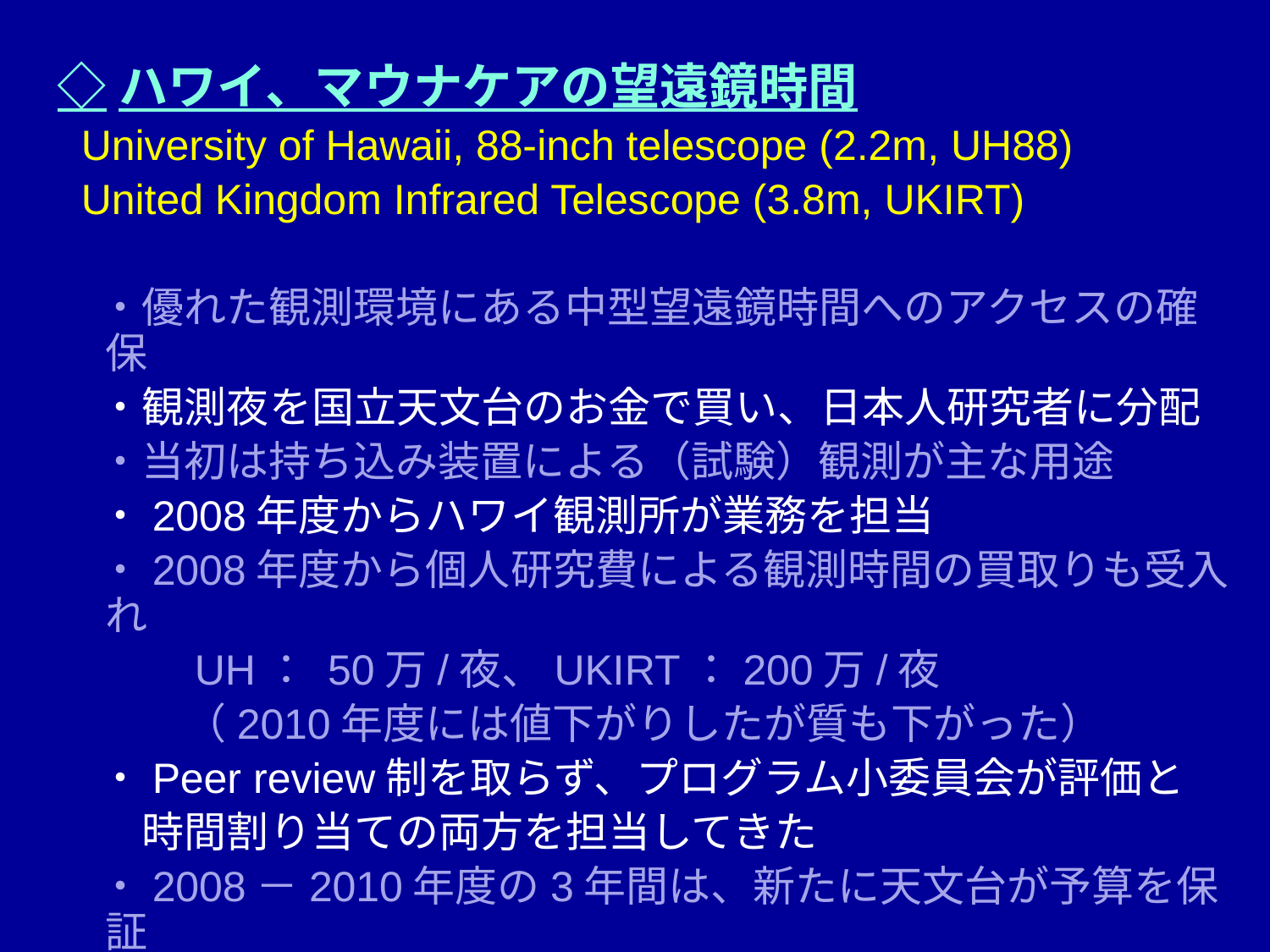

◇ハワイ、マウナケアの望遠鏡時間
  University of Hawaii, 88-inch telescope (2.2m, UH88)
  United Kingdom Infrared Telescope (3.8m, UKIRT)

　・優れた観測環境にある中型望遠鏡時間へのアクセスの確保
　・観測夜を国立天文台のお金で買い、日本人研究者に分配
　・当初は持ち込み装置による（試験）観測が主な用途
　・2008年度からハワイ観測所が業務を担当
　・2008年度から個人研究費による観測時間の買取りも受入れ
　　　UH： 50万/夜、UKIRT：200万/夜
　　　（2010年度には値下がりしたが質も下がった）
　・Peer review制を取らず、プログラム小委員会が評価と
　　時間割り当ての両方を担当してきた
　・2008－2010年度の3年間は、新たに天文台が予算を保証
　　　2500万、2300万、2100万　（その後の保証なし）